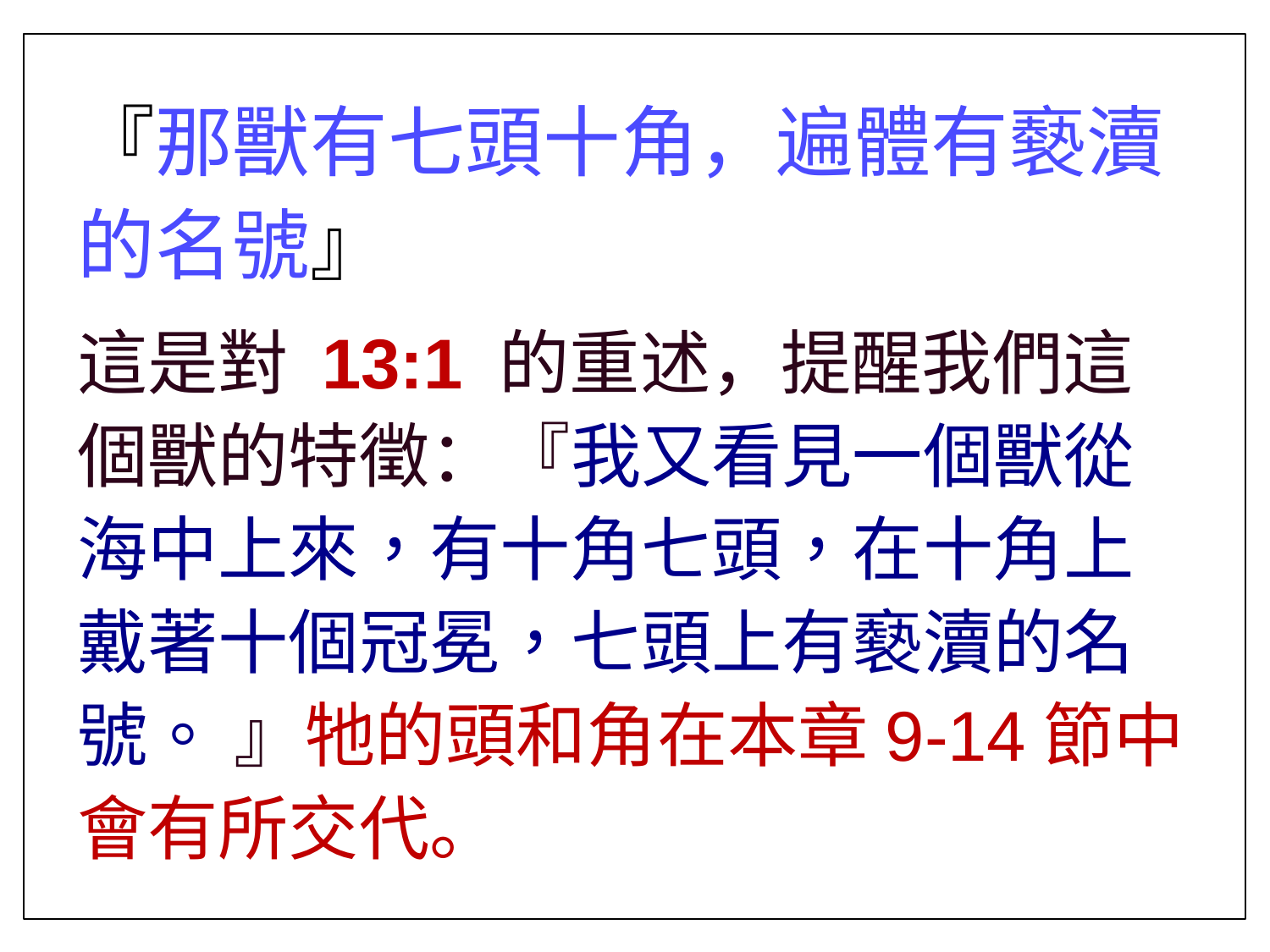

『那獸有七頭十角，遍體有褻瀆的名號』
這是對 13:1 的重述，提醒我們這個獸的特徵：『我又看見一個獸從海中上來，有十角七頭，在十角上戴著十個冠冕，七頭上有褻瀆的名號。 』牠的頭和角在本章9-14節中會有所交代。